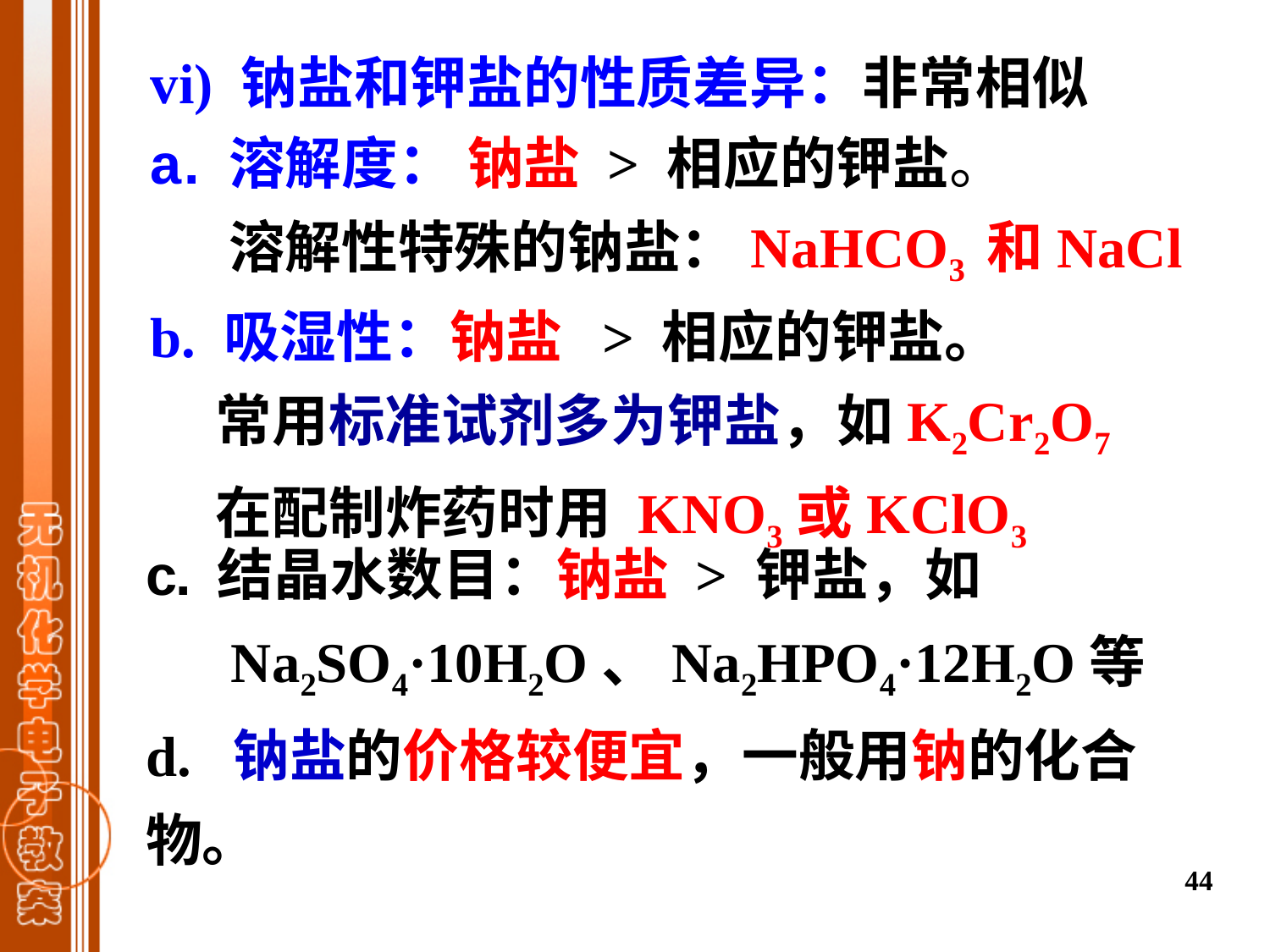

vi) 钠盐和钾盐的性质差异：非常相似
 溶解度： 钠盐 > 相应的钾盐。
     溶解性特殊的钠盐：NaHCO3 和NaCl
b. 吸湿性：钠盐  > 相应的钾盐。
    常用标准试剂多为钾盐，如K2Cr2O7
    在配制炸药时用 KNO3或KClO3
结晶水数目：钠盐 > 钾盐，如
      Na2SO4·10H2O、Na2HPO4·12H2O等
d.  钠盐的价格较便宜，一般用钠的化合物。
44